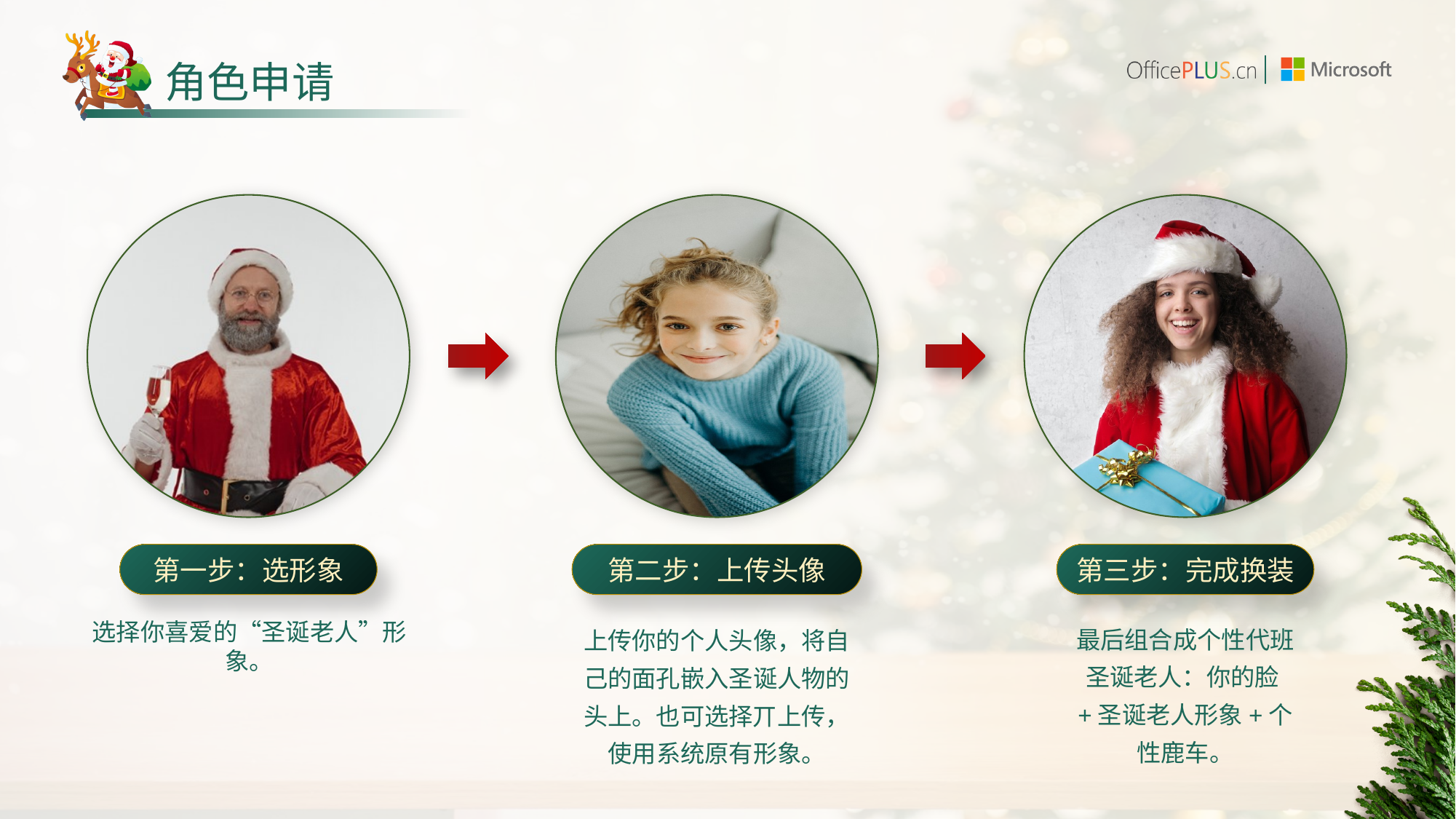

# 角色申请

第一步：选形象

第二步：上传头像

第三步：完成换装
最后组合成个性代班圣诞老人：你的脸+圣诞老人形象+个性鹿车。
选择你喜爱的“圣诞老人”形象。
上传你的个人头像，将自己的面孔嵌入圣诞人物的头上。也可选择丌上传，使用系统原有形象。